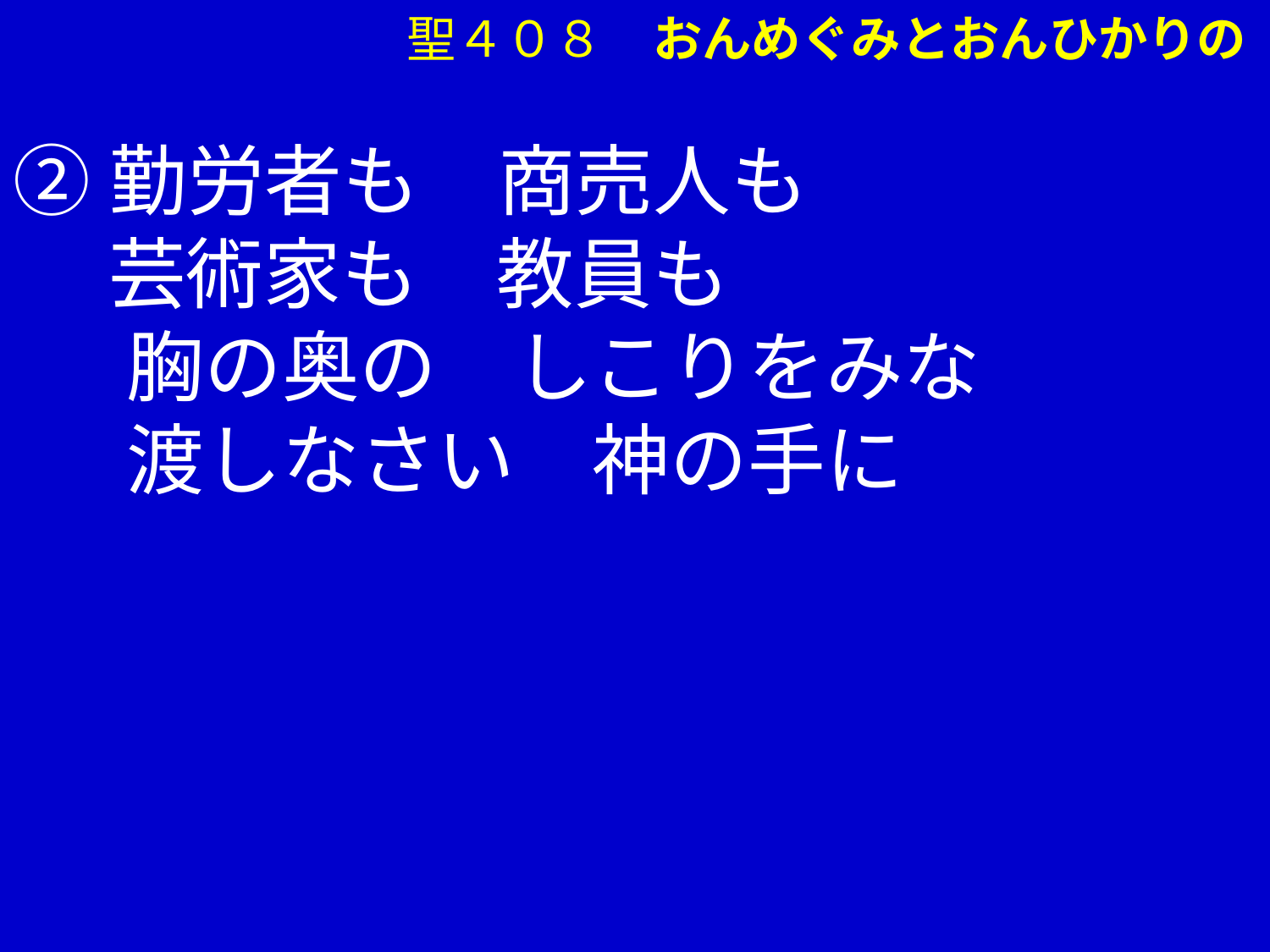

聖４０８　おんめぐみとおんひかりの
②勤労者も　商売人も
　 芸術家も　教員も
 　胸の奥の　しこりをみな
 　渡しなさい　神の手に